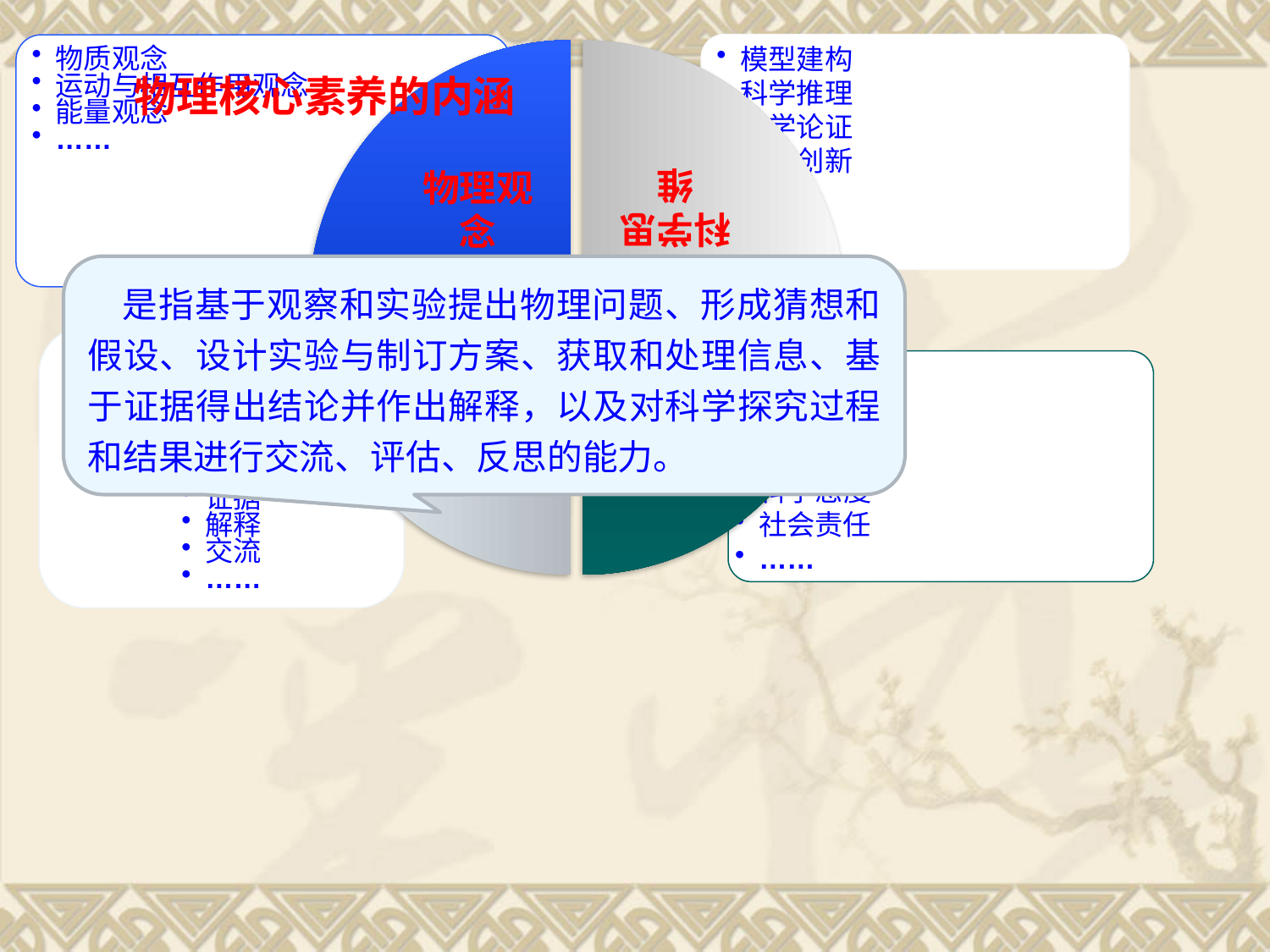

物理核心素养的内涵
物质观念
运动与相互作用观念
能量观念
……
模型建构
科学推理
科学论证
质疑创新
……
科学本质
科学态度
社会责任
……
问题
证据
解释
交流
……
物理观念
科学思维
科学态度与责任
科学探究
   是指基于观察和实验提出物理问题、形成猜想和假设、设计实验与制订方案、获取和处理信息、基于证据得出结论并作出解释，以及对科学探究过程和结果进行交流、评估、反思的能力。